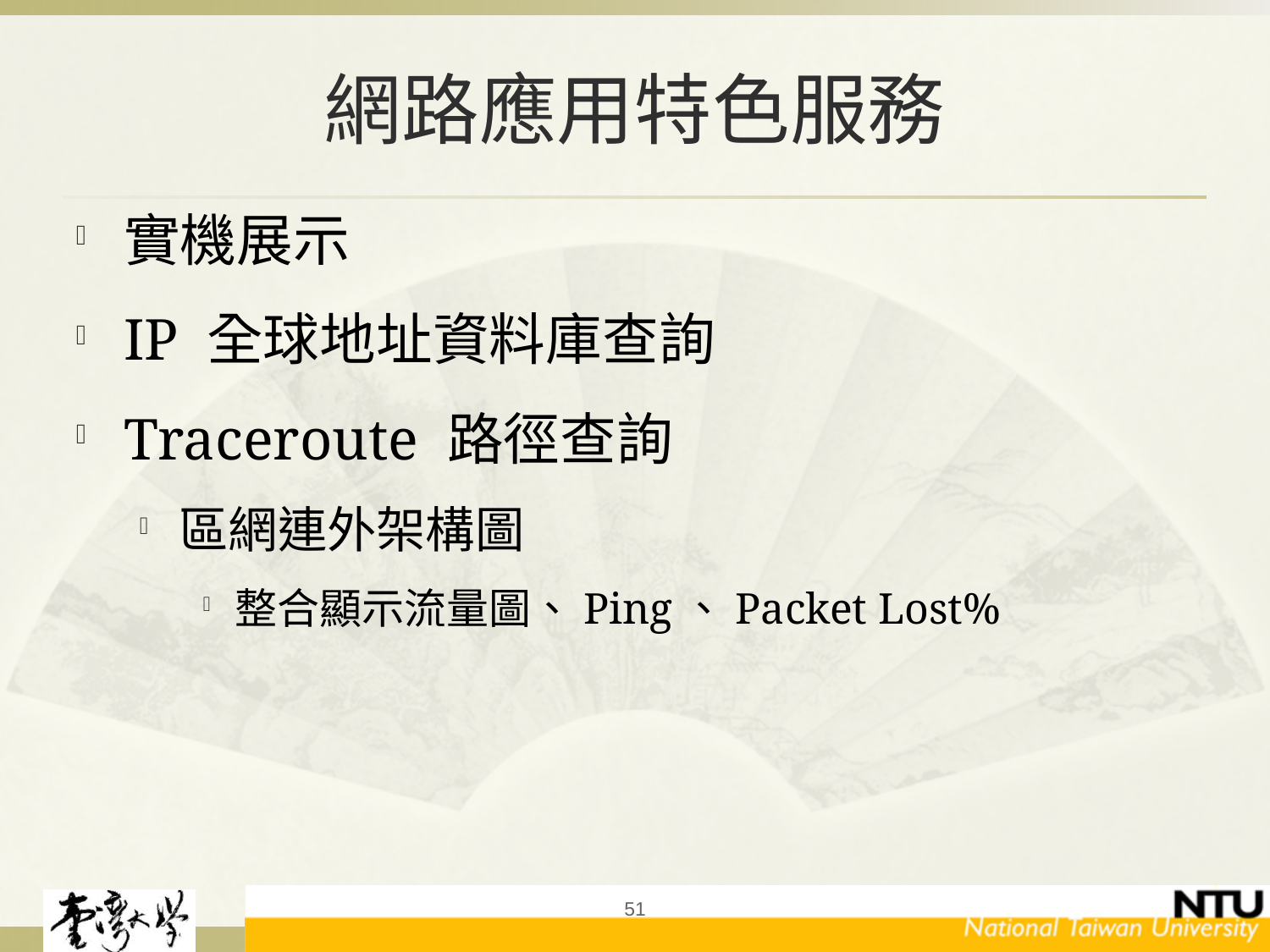

# 網路應用特色服務
實機展示
IP 全球地址資料庫查詢
Traceroute 路徑查詢
區網連外架構圖
整合顯示流量圖、Ping、Packet Lost%
51